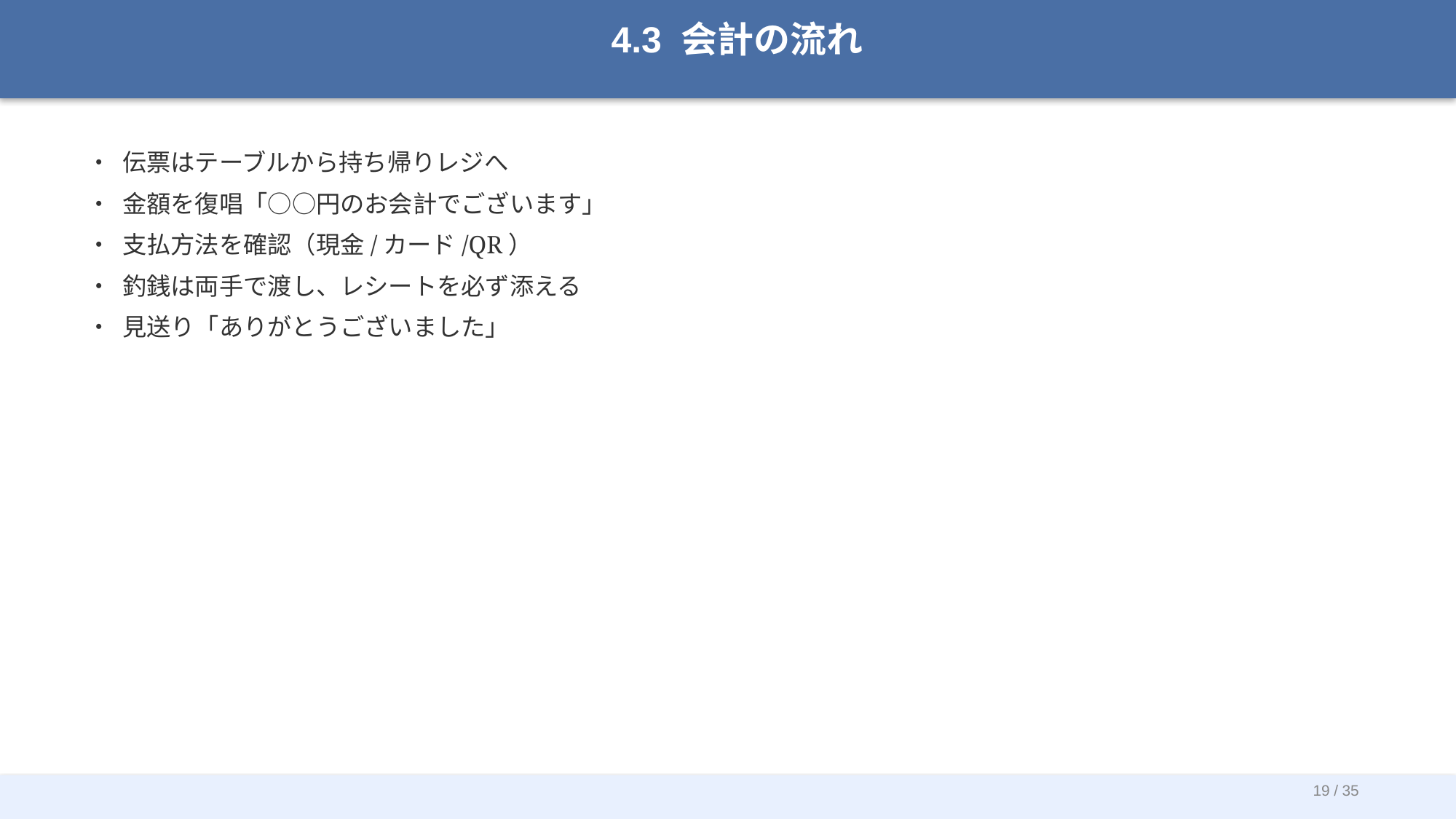

4.3 会計の流れ
• 伝票はテーブルから持ち帰りレジへ
• 金額を復唱「○○円のお会計でございます」
• 支払方法を確認（現金/カード/QR）
• 釣銭は両手で渡し、レシートを必ず添える
• 見送り「ありがとうございました」

19 / 35